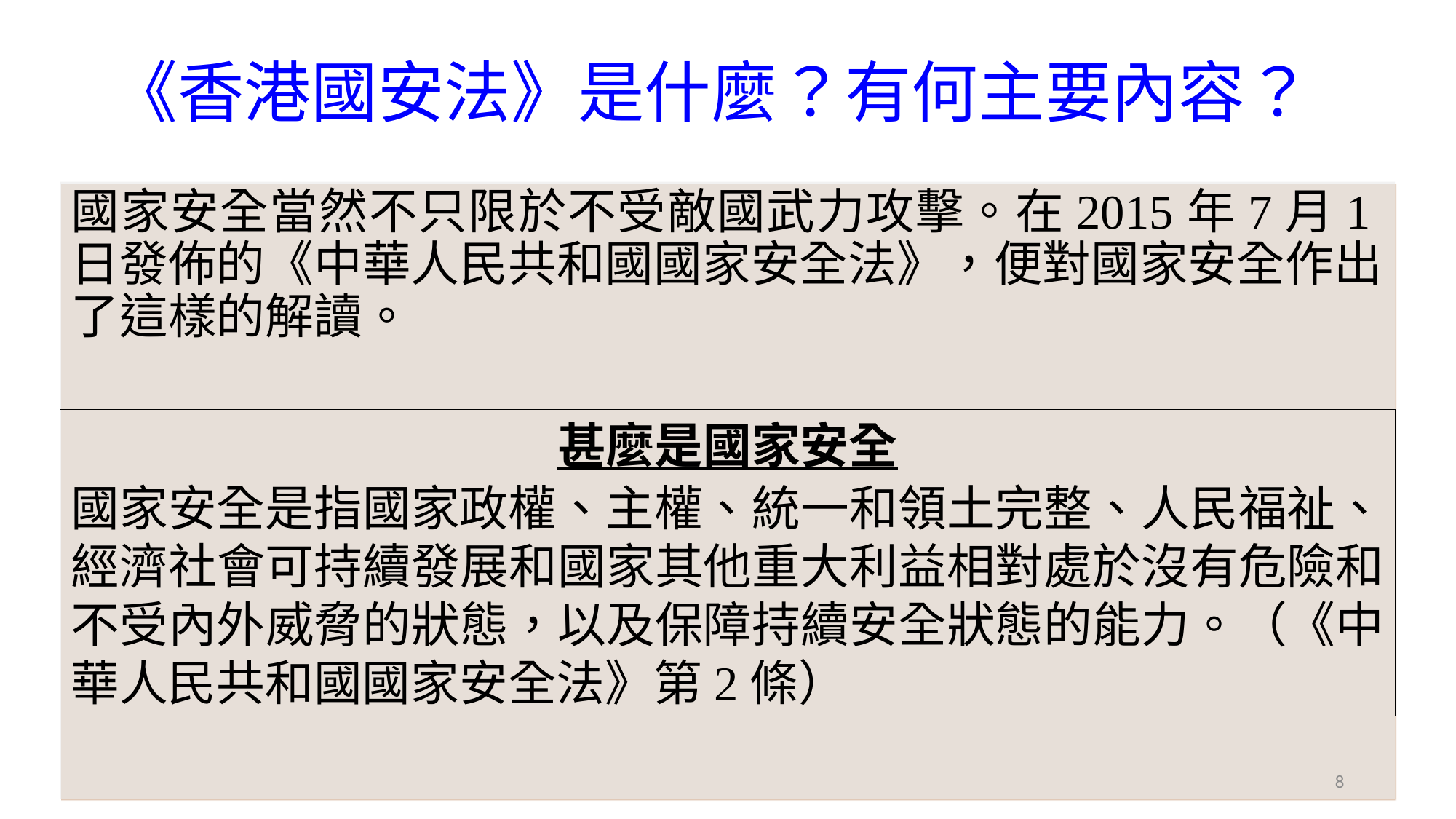

# 《香港國安法》是什麼？有何主要內容？

國家安全當然不只限於不受敵國武力攻擊。在2015年7月1日發佈的《中華人民共和國國家安全法》，便對國家安全作出了這樣的解讀。
甚麼是國家安全
國家安全是指國家政權、主權、統一和領土完整、人民福祉、經濟社會可持續發展和國家其他重大利益相對處於沒有危險和不受內外威脅的狀態，以及保障持續安全狀態的能力。（《中華人民共和國國家安全法》第2條）
8